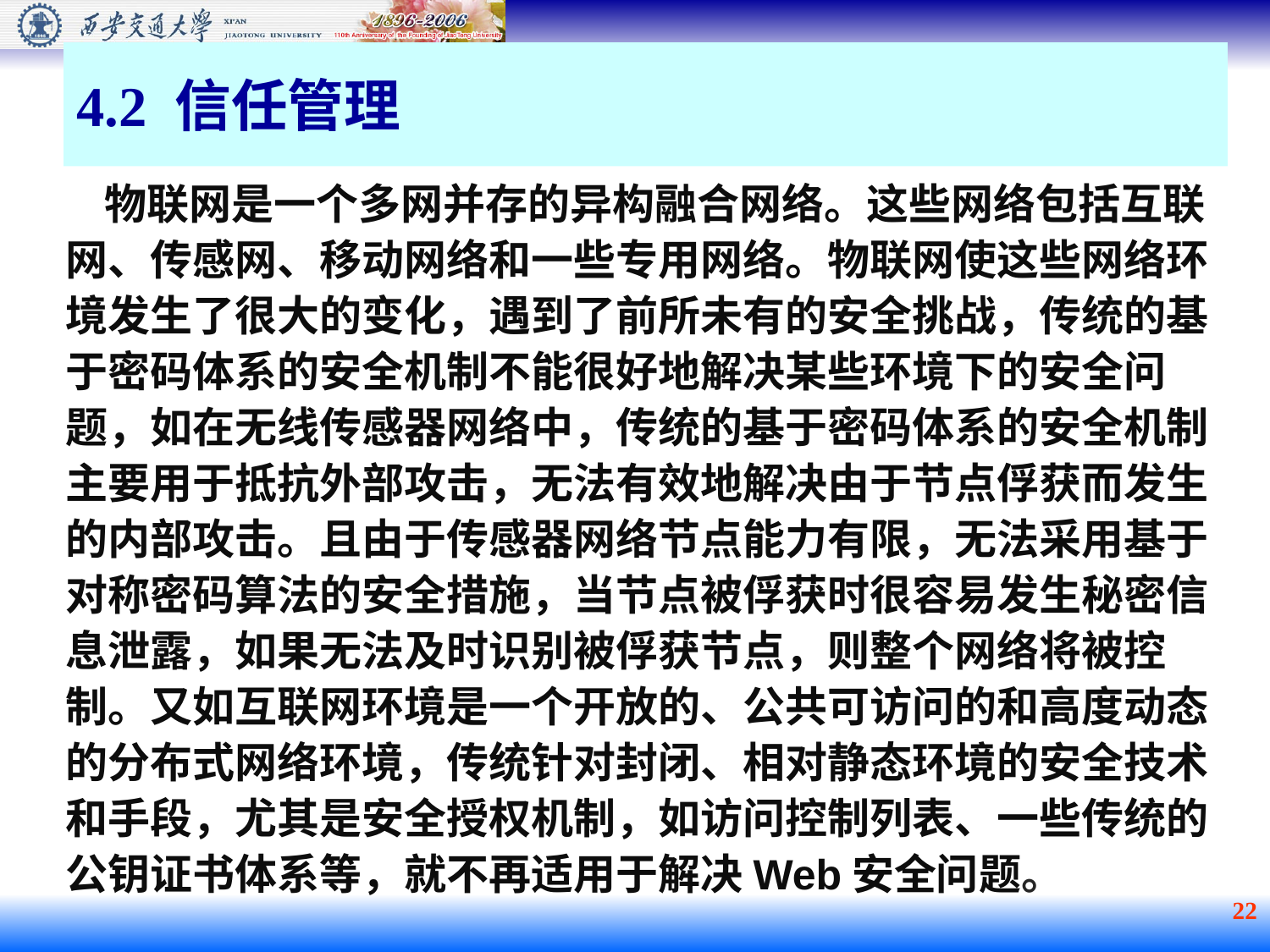

4.2 信任管理
   物联网是一个多网并存的异构融合网络。这些网络包括互联网、传感网、移动网络和一些专用网络。物联网使这些网络环境发生了很大的变化，遇到了前所未有的安全挑战，传统的基于密码体系的安全机制不能很好地解决某些环境下的安全问题，如在无线传感器网络中，传统的基于密码体系的安全机制主要用于抵抗外部攻击，无法有效地解决由于节点俘获而发生的内部攻击。且由于传感器网络节点能力有限，无法采用基于对称密码算法的安全措施，当节点被俘获时很容易发生秘密信息泄露，如果无法及时识别被俘获节点，则整个网络将被控制。又如互联网环境是一个开放的、公共可访问的和高度动态的分布式网络环境，传统针对封闭、相对静态环境的安全技术和手段，尤其是安全授权机制，如访问控制列表、一些传统的公钥证书体系等，就不再适用于解决Web安全问题。
 22